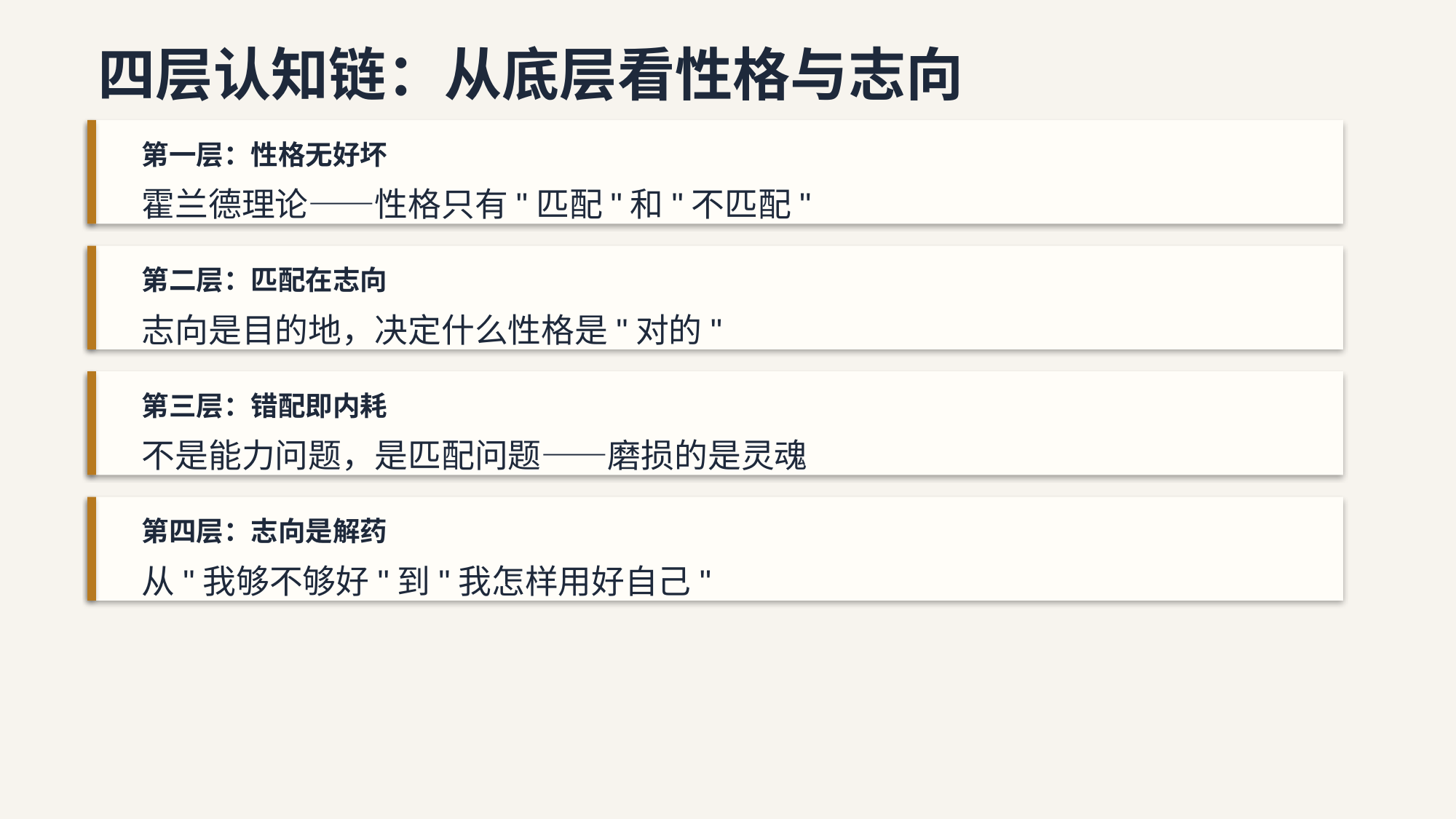

四层认知链：从底层看性格与志向

第一层：性格无好坏
霍兰德理论——性格只有"匹配"和"不匹配"

第二层：匹配在志向
志向是目的地，决定什么性格是"对的"

第三层：错配即内耗
不是能力问题，是匹配问题——磨损的是灵魂

第四层：志向是解药
从"我够不够好"到"我怎样用好自己"